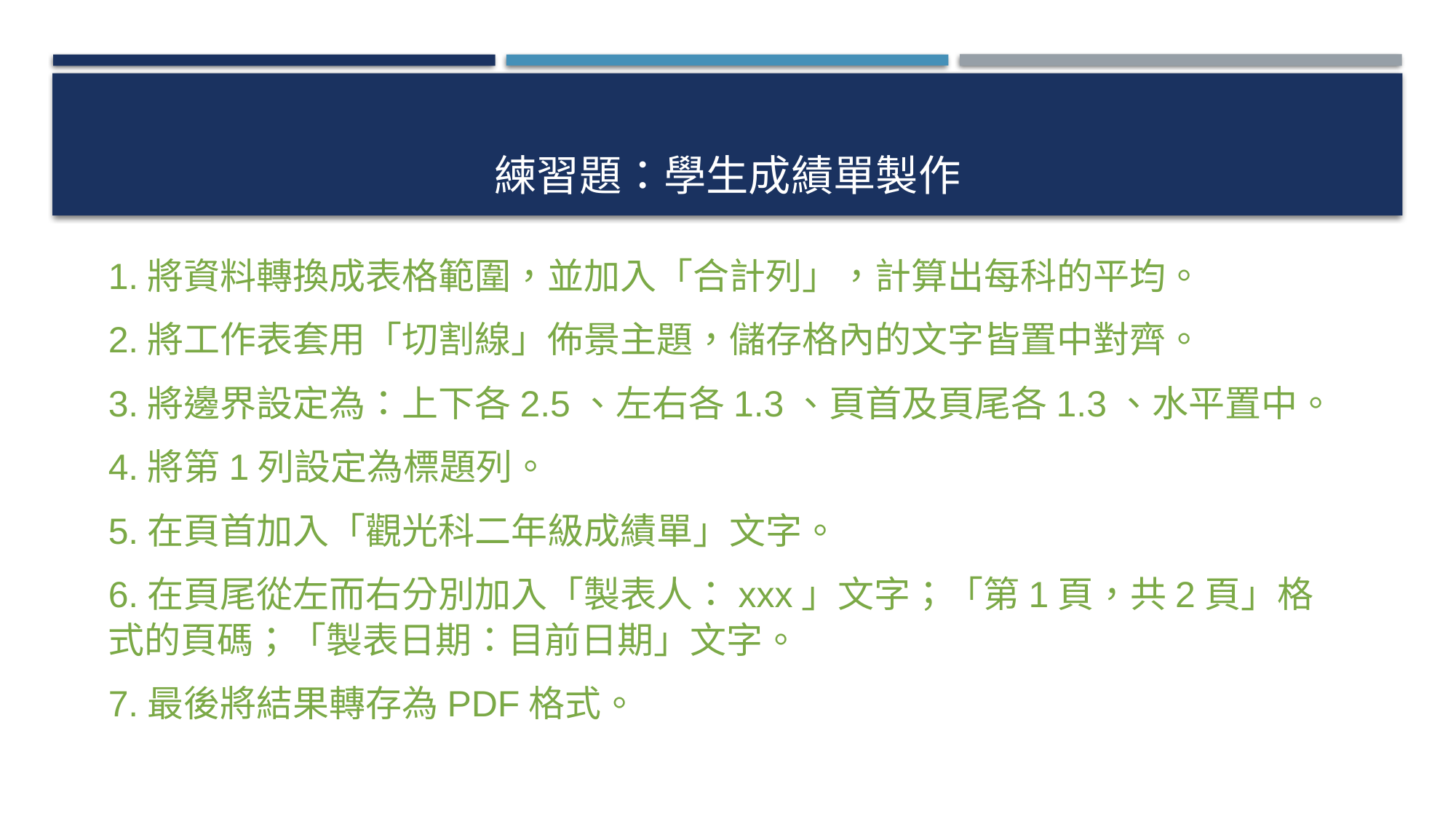

# 練習題：學生成績單製作
1.將資料轉換成表格範圍，並加入「合計列」，計算出每科的平均。
2.將工作表套用「切割線」佈景主題，儲存格內的文字皆置中對齊。
3.將邊界設定為：上下各2.5、左右各1.3、頁首及頁尾各1.3、水平置中。
4.將第1列設定為標題列。
5.在頁首加入「觀光科二年級成績單」文字。
6.在頁尾從左而右分別加入「製表人：xxx」文字；「第1頁，共2頁」格式的頁碼；「製表日期：目前日期」文字。
7.最後將結果轉存為PDF格式。